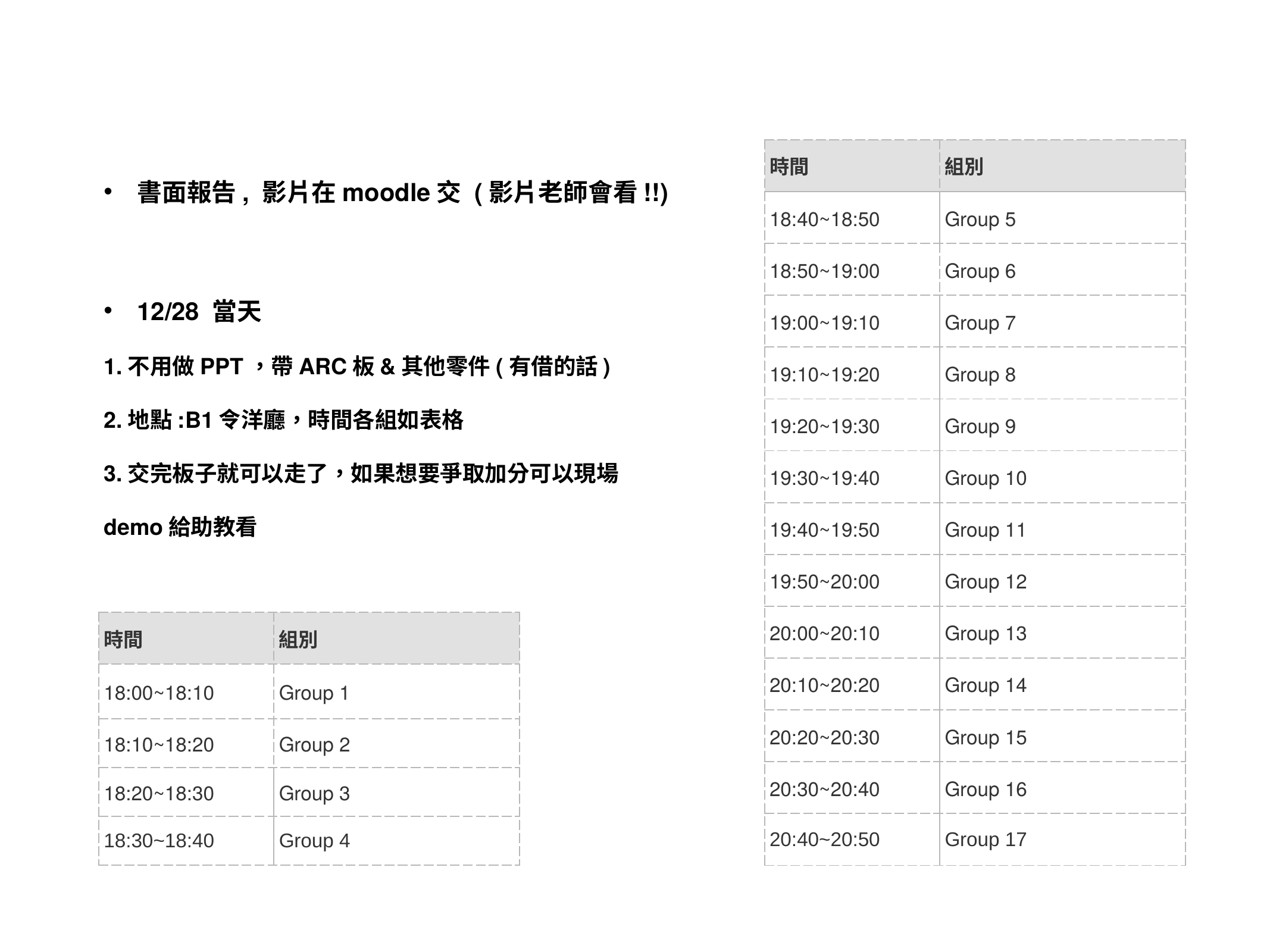

書面報告, 影片在moodle交 (影片老師會看!!)

12/28 當天
1.不用做PPT，帶ARC板&其他零件(有借的話)
2.地點:B1令洋廳，時間各組如表格
3.交完板子就可以走了，如果想要爭取加分可以現場demo給助教看
| 時間 | 組別 |
| --- | --- |
| 18:40~18:50 | Group 5 |
| 18:50~19:00 | Group 6 |
| 19:00~19:10 | Group 7 |
| 19:10~19:20 | Group 8 |
| 19:20~19:30 | Group 9 |
| 19:30~19:40 | Group 10 |
| 19:40~19:50 | Group 11 |
| 19:50~20:00 | Group 12 |
| 20:00~20:10 | Group 13 |
| 20:10~20:20 | Group 14 |
| 20:20~20:30 | Group 15 |
| 20:30~20:40 | Group 16 |
| 20:40~20:50 | Group 17 |
| 時間 | 組別 |
| --- | --- |
| 18:00~18:10 | Group 1 |
| 18:10~18:20 | Group 2 |
| 18:20~18:30 | Group 3 |
| 18:30~18:40 | Group 4 |